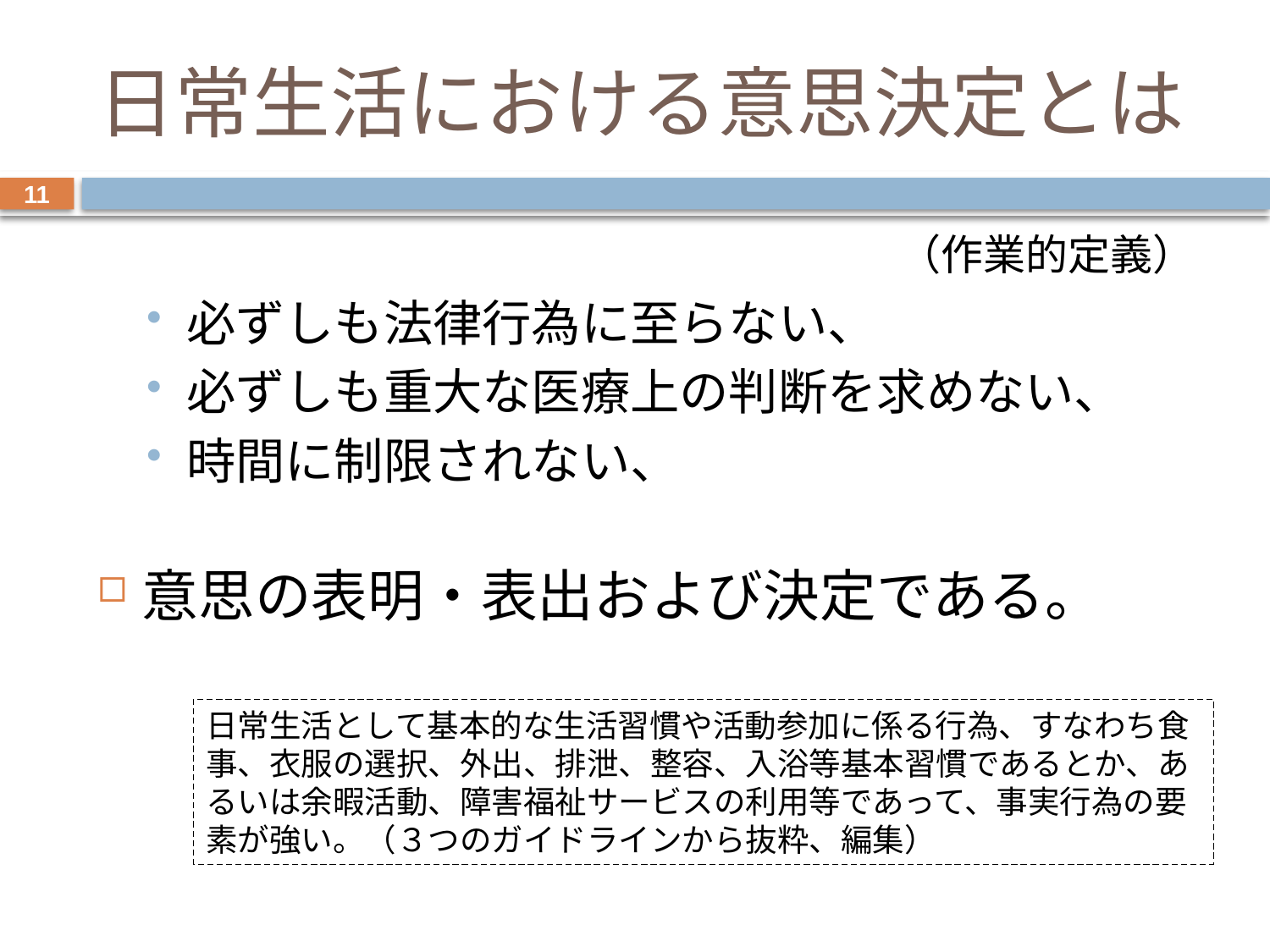

# 日常生活における意思決定とは
11
（作業的定義）
必ずしも法律行為に至らない、
必ずしも重大な医療上の判断を求めない、
時間に制限されない、
意思の表明・表出および決定である。
日常生活として基本的な生活習慣や活動参加に係る行為、すなわち食事、衣服の選択、外出、排泄、整容、入浴等基本習慣であるとか、あるいは余暇活動、障害福祉サービスの利用等であって、事実行為の要素が強い。（３つのガイドラインから抜粋、編集）